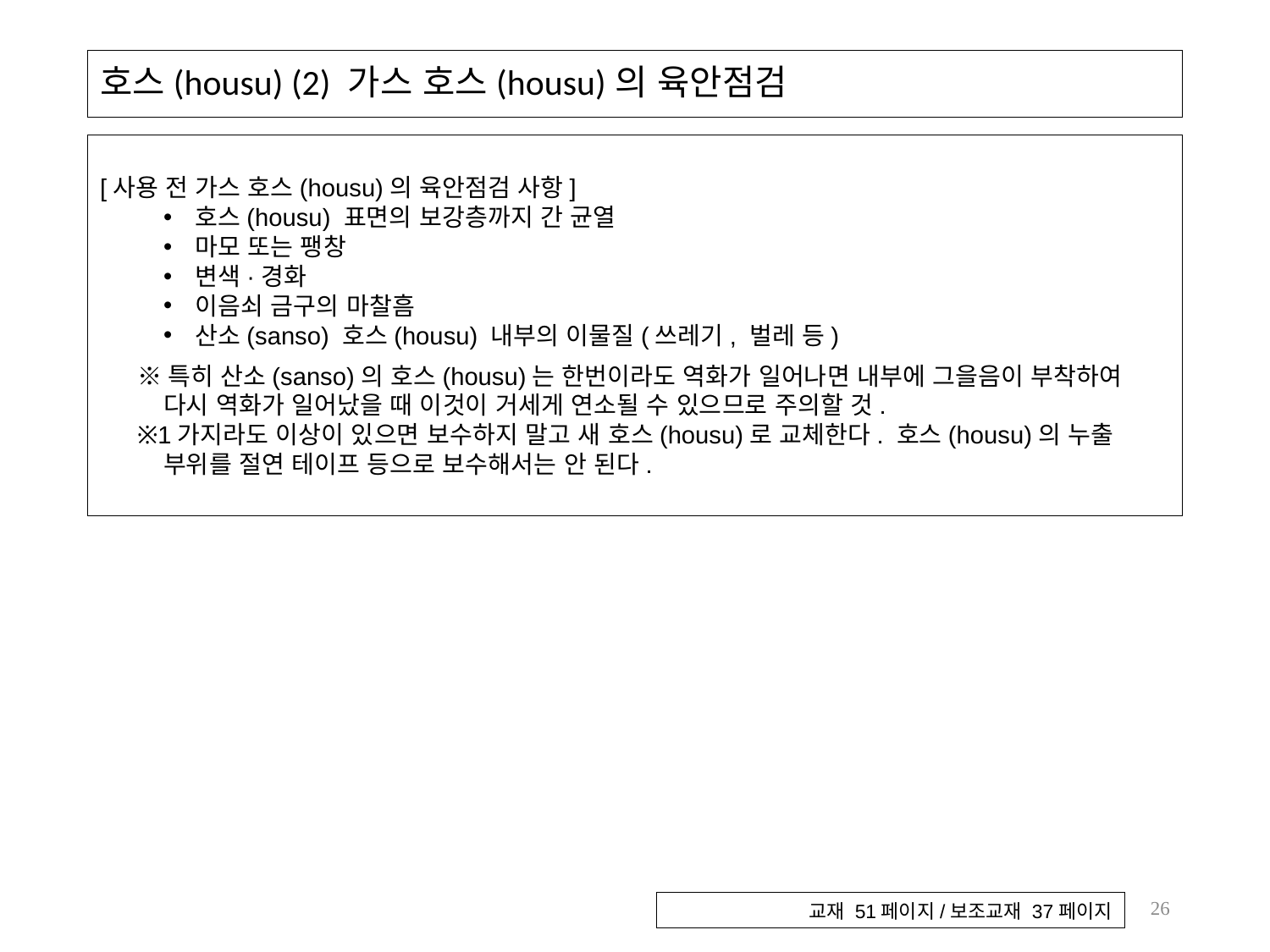

# 호스(housu) (2) 가스 호스(housu)의 육안점검
[사용 전 가스 호스(housu)의 육안점검 사항]
호스(housu) 표면의 보강층까지 간 균열
마모 또는 팽창
변색·경화
이음쇠 금구의 마찰흠
산소(sanso) 호스(housu) 내부의 이물질(쓰레기, 벌레 등)
※특히 산소(sanso)의 호스(housu)는 한번이라도 역화가 일어나면 내부에 그을음이 부착하여 다시 역화가 일어났을 때 이것이 거세게 연소될 수 있으므로 주의할 것.
※1가지라도 이상이 있으면 보수하지 말고 새 호스(housu)로 교체한다. 호스(housu)의 누출 부위를 절연 테이프 등으로 보수해서는 안 된다.
26
교재 51페이지/보조교재 37페이지